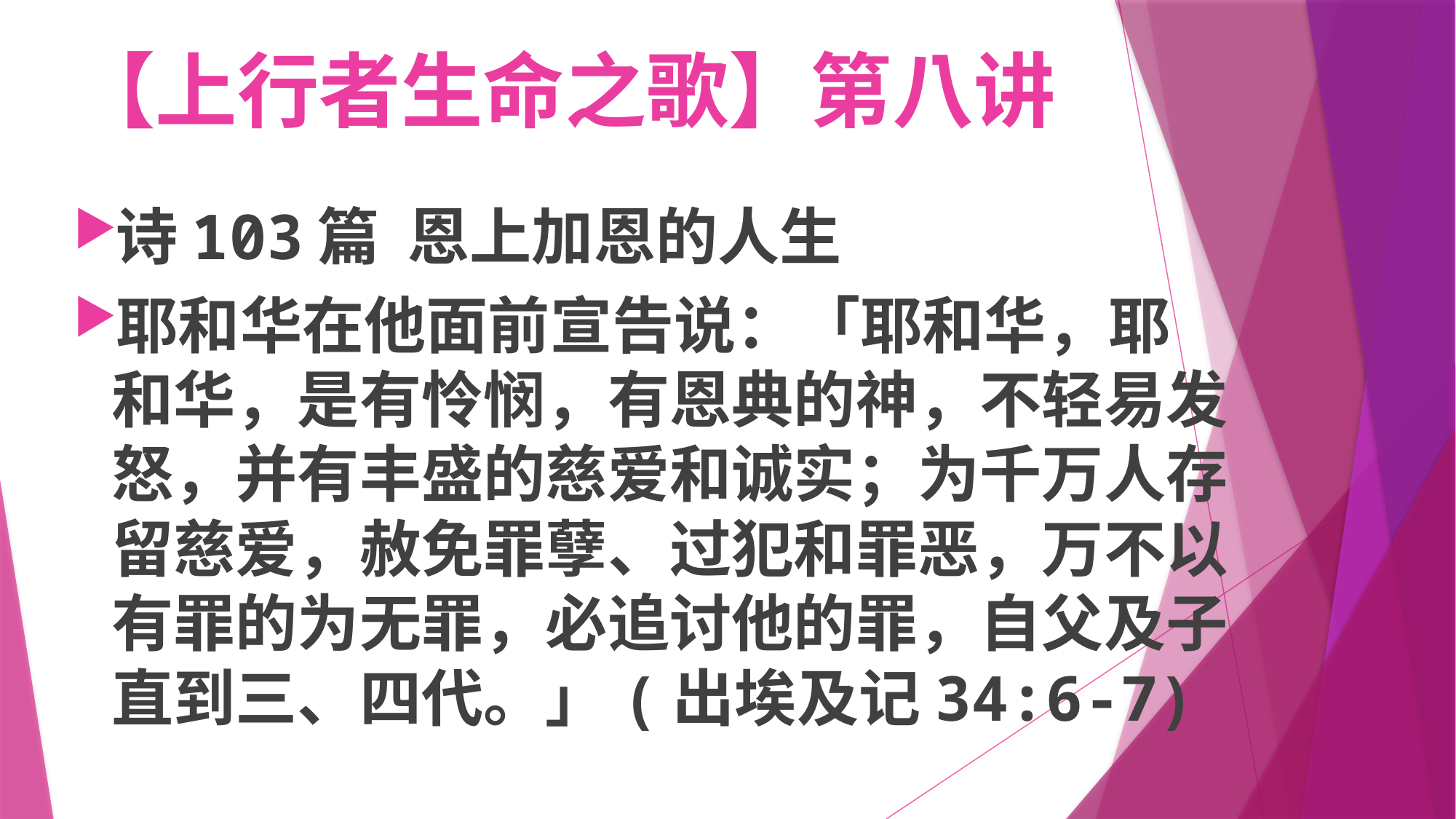

# 【上行者生命之歌】第八讲
诗103篇  恩上加恩的人生
耶和华在他面前宣告说：「耶和华，耶和华，是有怜悯，有恩典的神，不轻易发怒，并有丰盛的慈爱和诚实；为千万人存留慈爱，赦免罪孽、过犯和罪恶，万不以有罪的为无罪，必追讨他的罪，自父及子直到三、四代。」(出埃及记34:6-7)